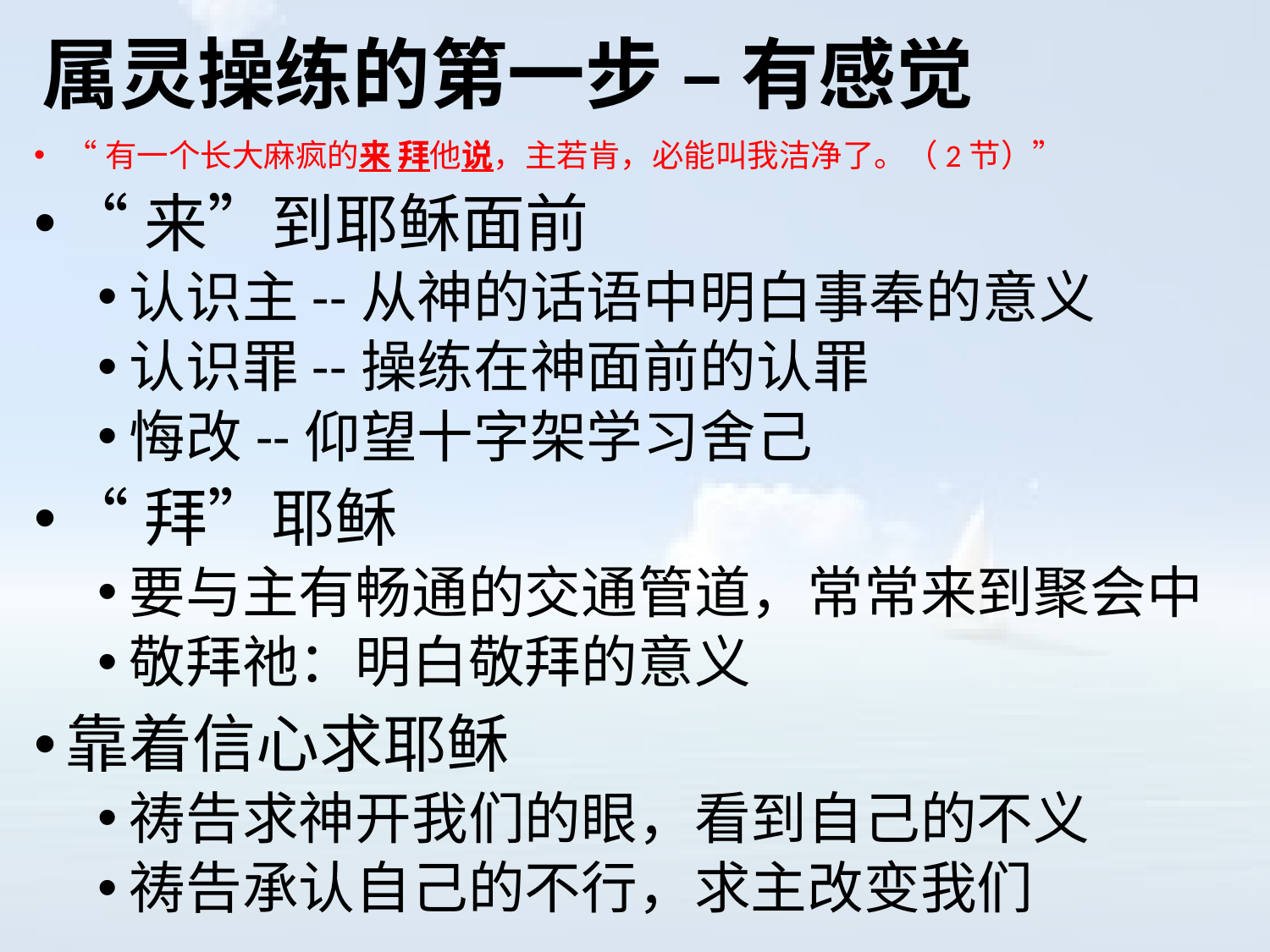

# 属灵操练的第一步 – 有感觉
“有一个长大麻疯的来 拜他说，主若肯，必能叫我洁净了。（2节）”
“来”到耶稣面前
认识主--从神的话语中明白事奉的意义
认识罪--操练在神面前的认罪
悔改--仰望十字架学习舍己
“拜”耶稣
要与主有畅通的交通管道，常常来到聚会中
敬拜祂：明白敬拜的意义
靠着信心求耶稣
祷告求神开我们的眼，看到自己的不义
祷告承认自己的不行，求主改变我们